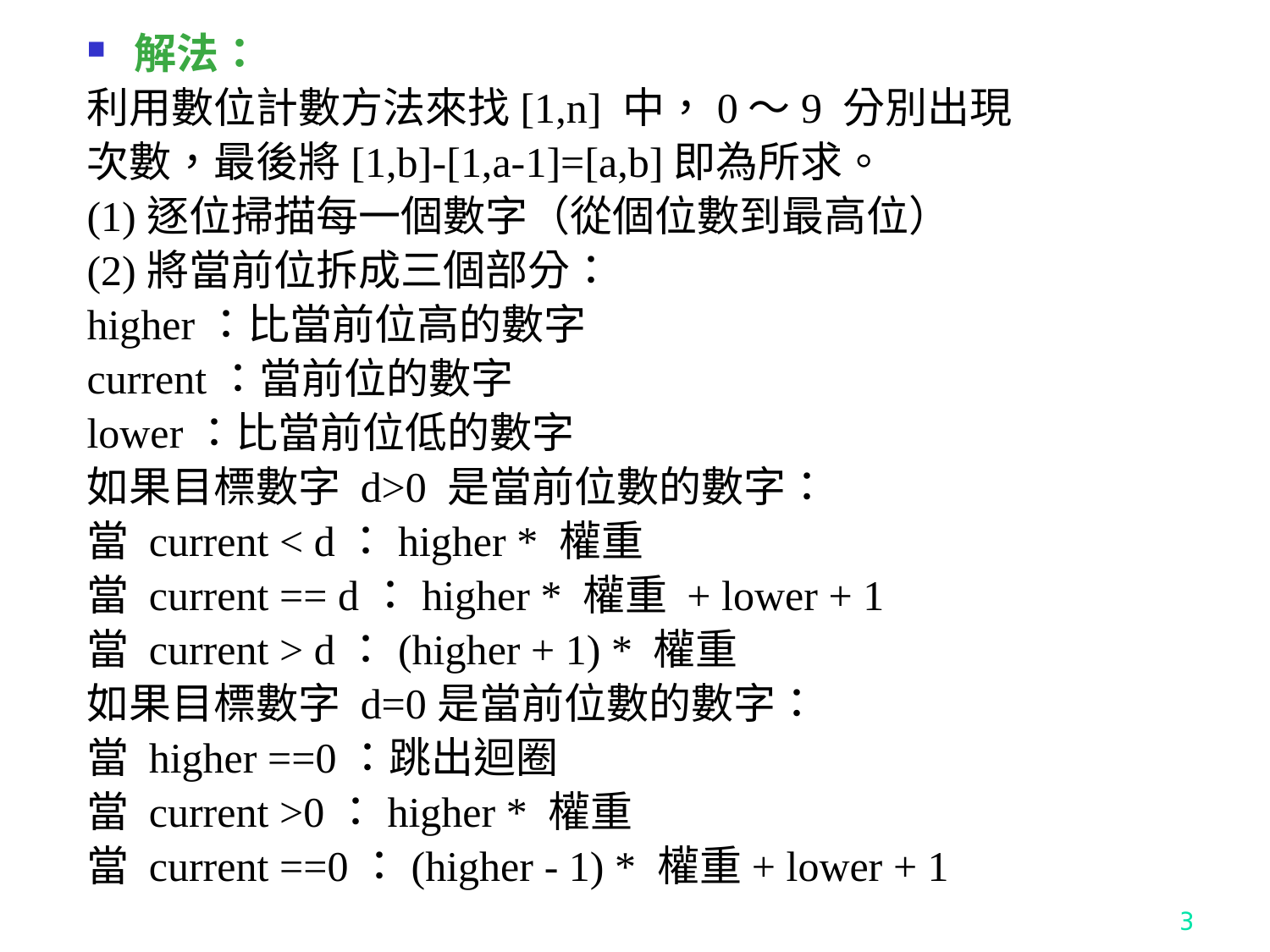

解法：
利用數位計數方法來找[1,n] 中，0～9 分別出現
次數，最後將[1,b]-[1,a-1]=[a,b]即為所求。
(1)逐位掃描每一個數字（從個位數到最高位）
(2)將當前位拆成三個部分：
higher：比當前位高的數字
current：當前位的數字
lower：比當前位低的數字
如果目標數字 d>0 是當前位數的數字：
當 current < d：higher * 權重
當 current == d：higher * 權重 + lower + 1
當 current > d：(higher + 1) * 權重
如果目標數字 d=0是當前位數的數字：
當 higher ==0：跳出迴圈
當 current >0：higher * 權重
當 current ==0：(higher - 1) * 權重+ lower + 1
3